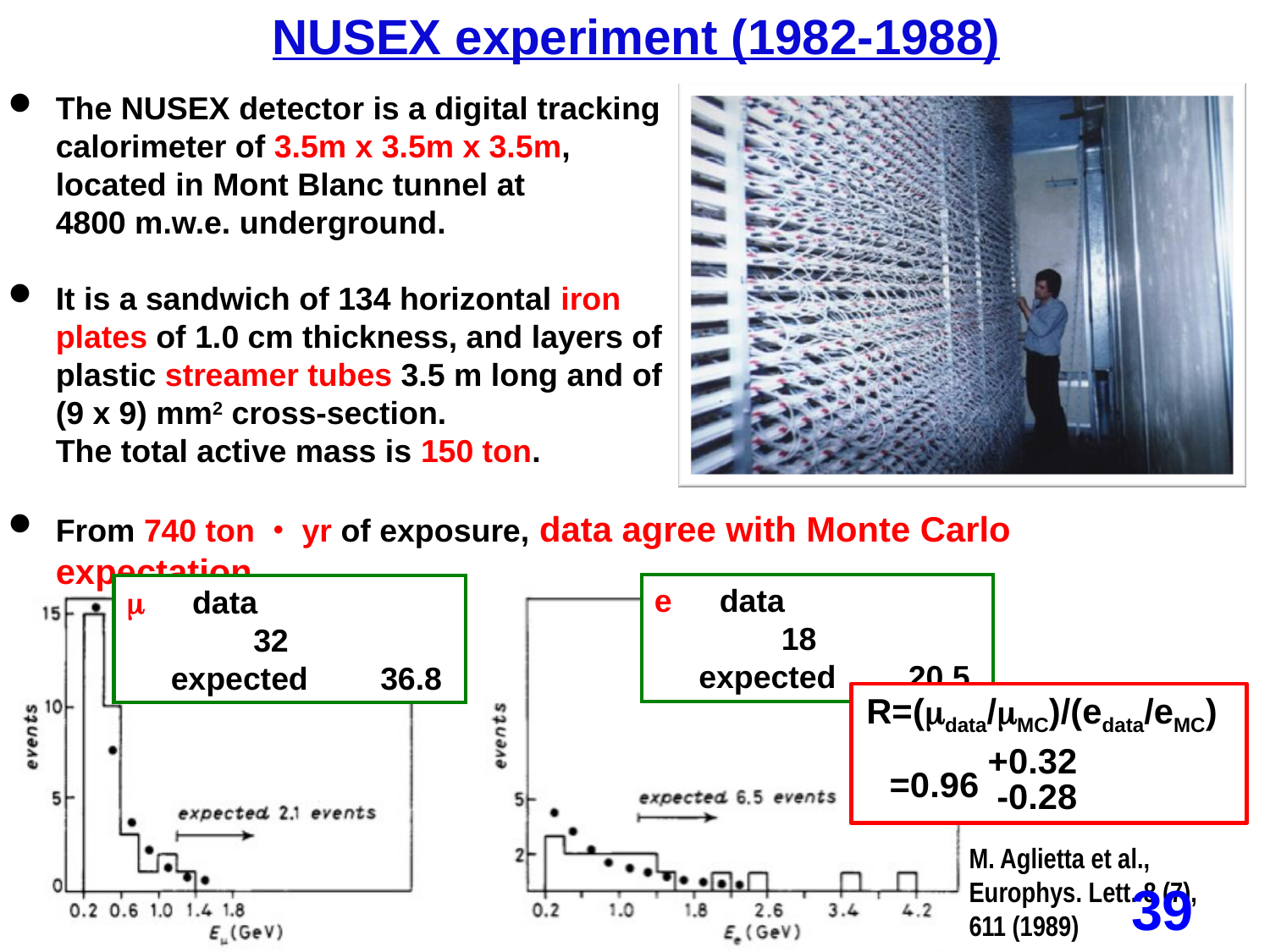

NUSEX experiment (1982-1988)
The NUSEX detector is a digital tracking
calorimeter of 3.5m x 3.5m x 3.5m,
located in Mont Blanc tunnel at
4800 m.w.e. underground.

It is a sandwich of 134 horizontal iron
plates of 1.0 cm thickness, and layers of
plastic streamer tubes 3.5 m long and of
(9 x 9) mm2 cross-section.
The total active mass is 150 ton.

From 740 ton・yr of exposure, data agree with Monte Carlo expectation.

e   data 		18
     expected	20.5
μ   data 		32
     expected	36.8
R=(μdata/μMC)/(edata/eMC)
+0.32
=0.96
-0.28

M. Aglietta et al., Europhys. Lett. 8 (7),
611 (1989)
39